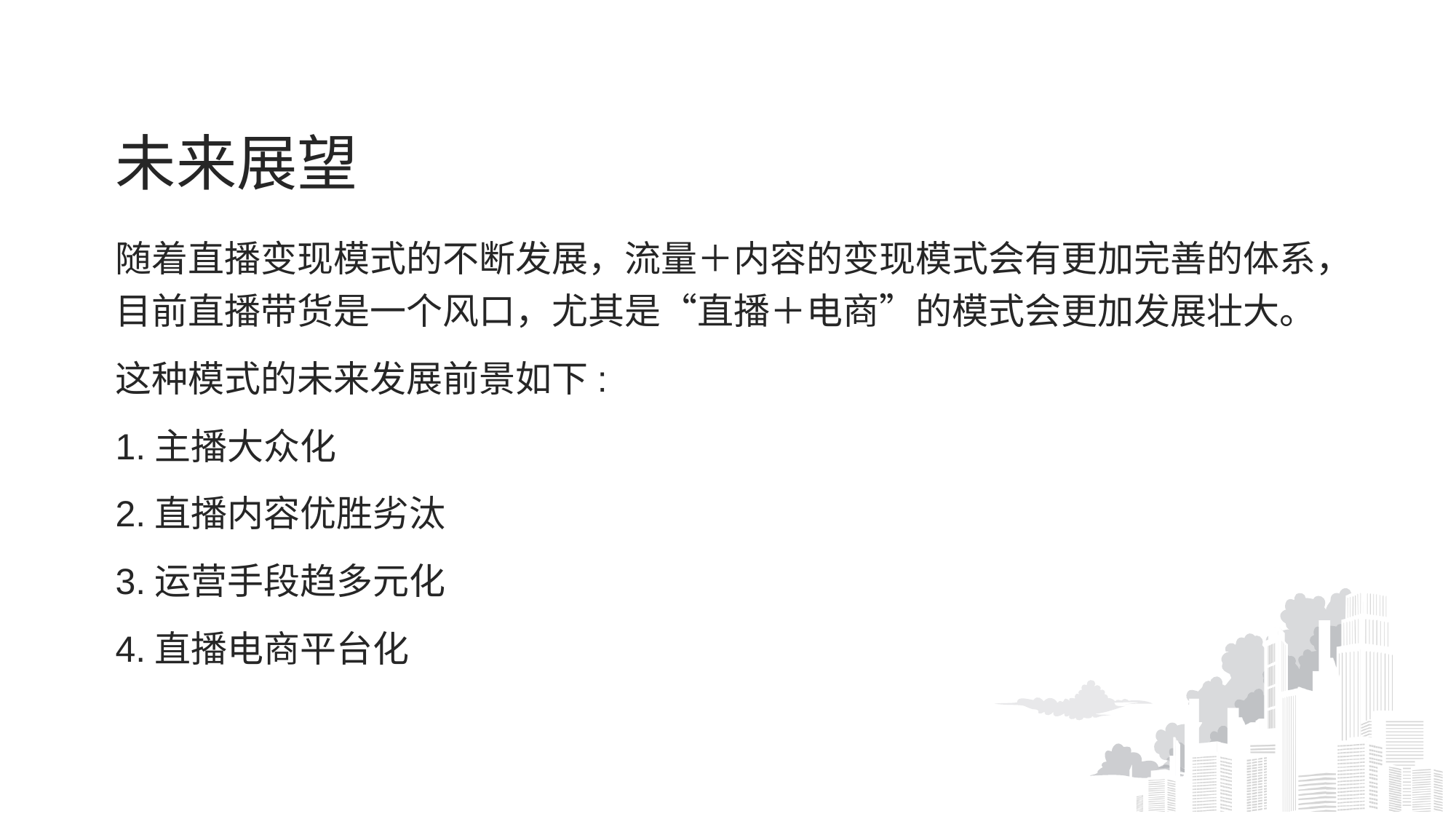

# 未来展望
随着直播变现模式的不断发展，流量＋内容的变现模式会有更加完善的体系，目前直播带货是一个风口，尤其是“直播＋电商”的模式会更加发展壮大。
这种模式的未来发展前景如下:
1.主播大众化
2.直播内容优胜劣汰
3.运营手段趋多元化
4.直播电商平台化